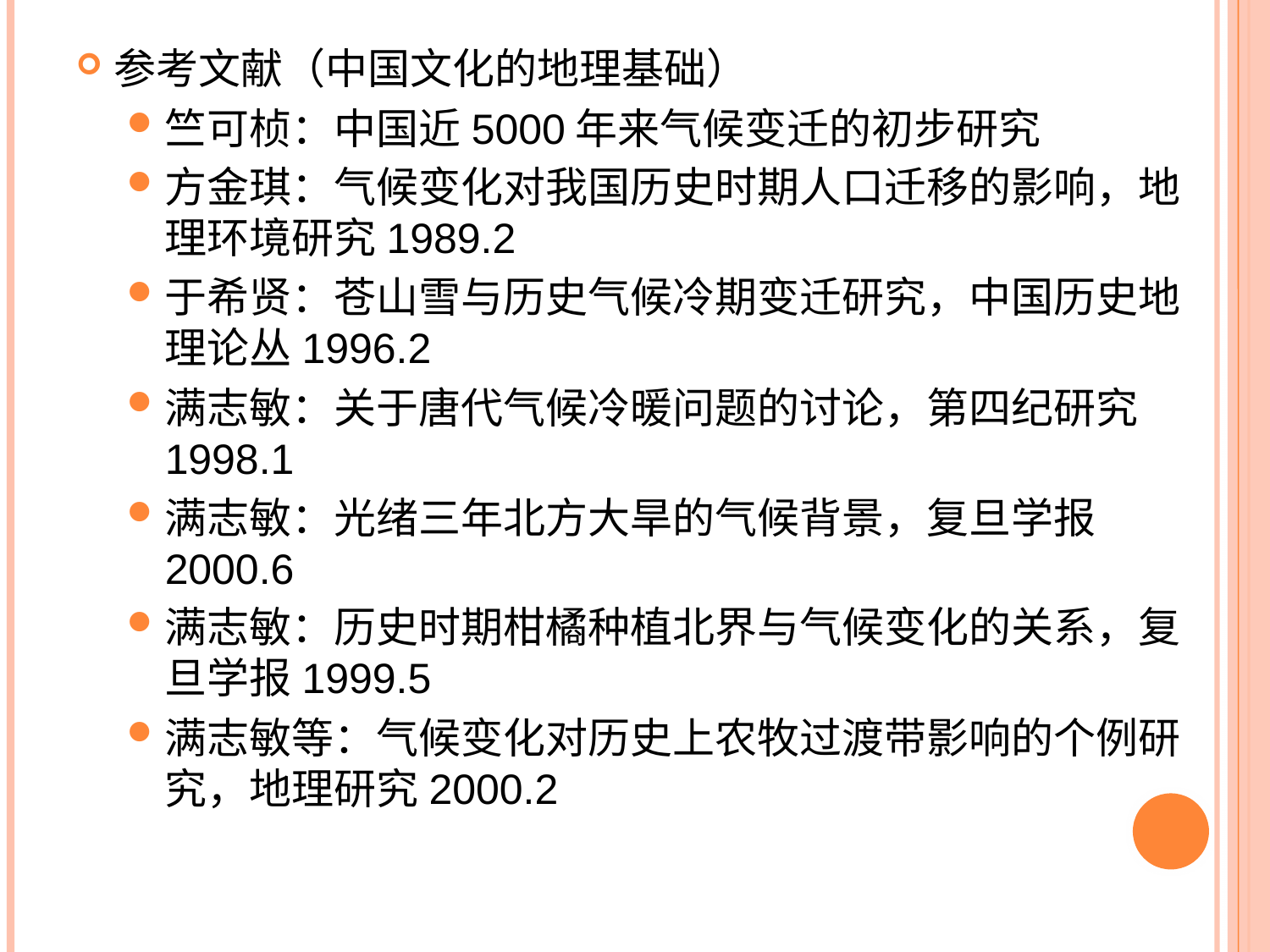

参考文献（中国文化的地理基础）
竺可桢：中国近5000年来气候变迁的初步研究
方金琪：气候变化对我国历史时期人口迁移的影响，地理环境研究1989.2
于希贤：苍山雪与历史气候冷期变迁研究，中国历史地理论丛1996.2
满志敏：关于唐代气候冷暖问题的讨论，第四纪研究1998.1
满志敏：光绪三年北方大旱的气候背景，复旦学报2000.6
满志敏：历史时期柑橘种植北界与气候变化的关系，复旦学报1999.5
满志敏等：气候变化对历史上农牧过渡带影响的个例研究，地理研究2000.2